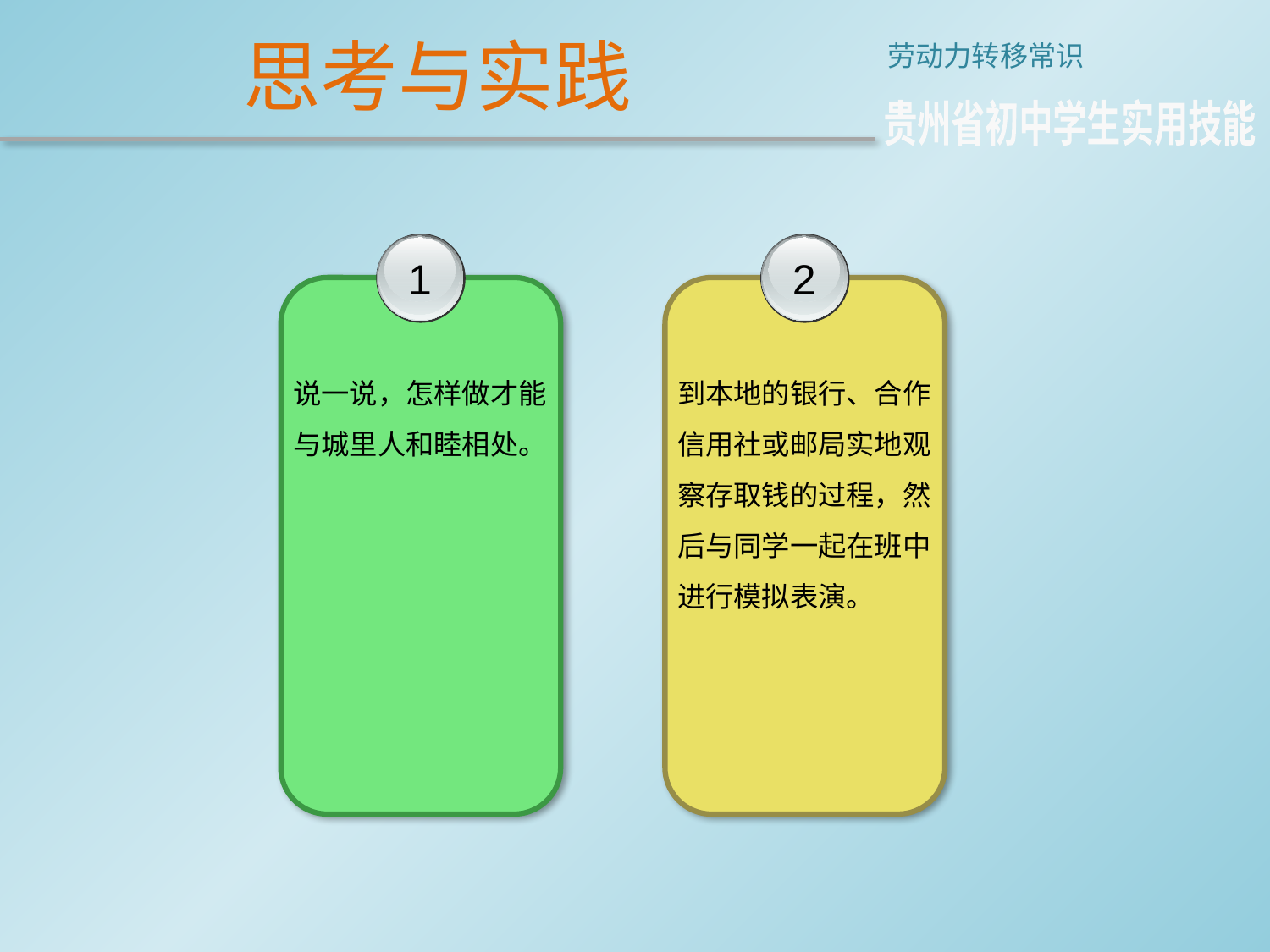

思考与实践
劳动力转移常识
贵州省初中学生实用技能

1

说一说，怎样做才能与城里人和睦相处。

2

到本地的银行、合作信用社或邮局实地观察存取钱的过程，然后与同学一起在班中进行模拟表演。